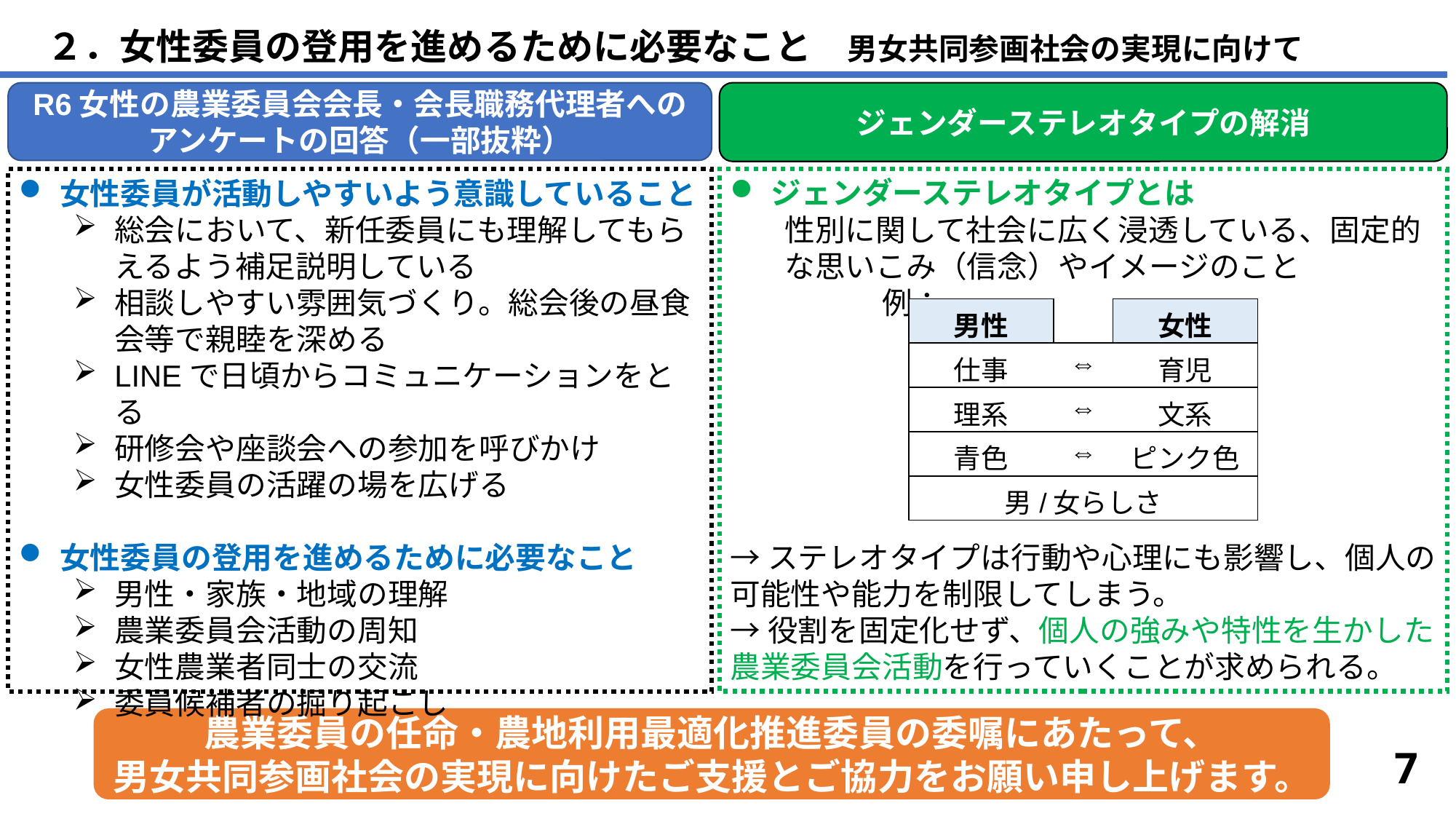

２．女性委員の登用を進めるために必要なこと　男女共同参画社会の実現に向けて
ジェンダーステレオタイプの解消
R6女性の農業委員会会長・会長職務代理者への
アンケートの回答（一部抜粋）
ジェンダーステレオタイプとは
性別に関して社会に広く浸透している、固定的な思いこみ（信念）やイメージのこと
　　　　　例：

→ステレオタイプは行動や心理にも影響し、個人の可能性や能力を制限してしまう。
→役割を固定化せず、個人の強みや特性を生かした農業委員会活動を行っていくことが求められる。
女性委員が活動しやすいよう意識していること
総会において、新任委員にも理解してもらえるよう補足説明している
相談しやすい雰囲気づくり。総会後の昼食会等で親睦を深める
LINEで日頃からコミュニケーションをとる
研修会や座談会への参加を呼びかけ
女性委員の活躍の場を広げる

女性委員の登用を進めるために必要なこと
男性・家族・地域の理解
農業委員会活動の周知
女性農業者同士の交流
委員候補者の掘り起こし
| 男性 |  | 女性 |
| --- | --- | --- |
| 仕事 | ⇔ | 育児 |
| 理系 | ⇔ | 文系 |
| 青色 | ⇔ | ピンク色 |
| 男/女らしさ |  |  |
農業委員の任命・農地利用最適化推進委員の委嘱にあたって、
男女共同参画社会の実現に向けたご支援とご協力をお願い申し上げます。
7